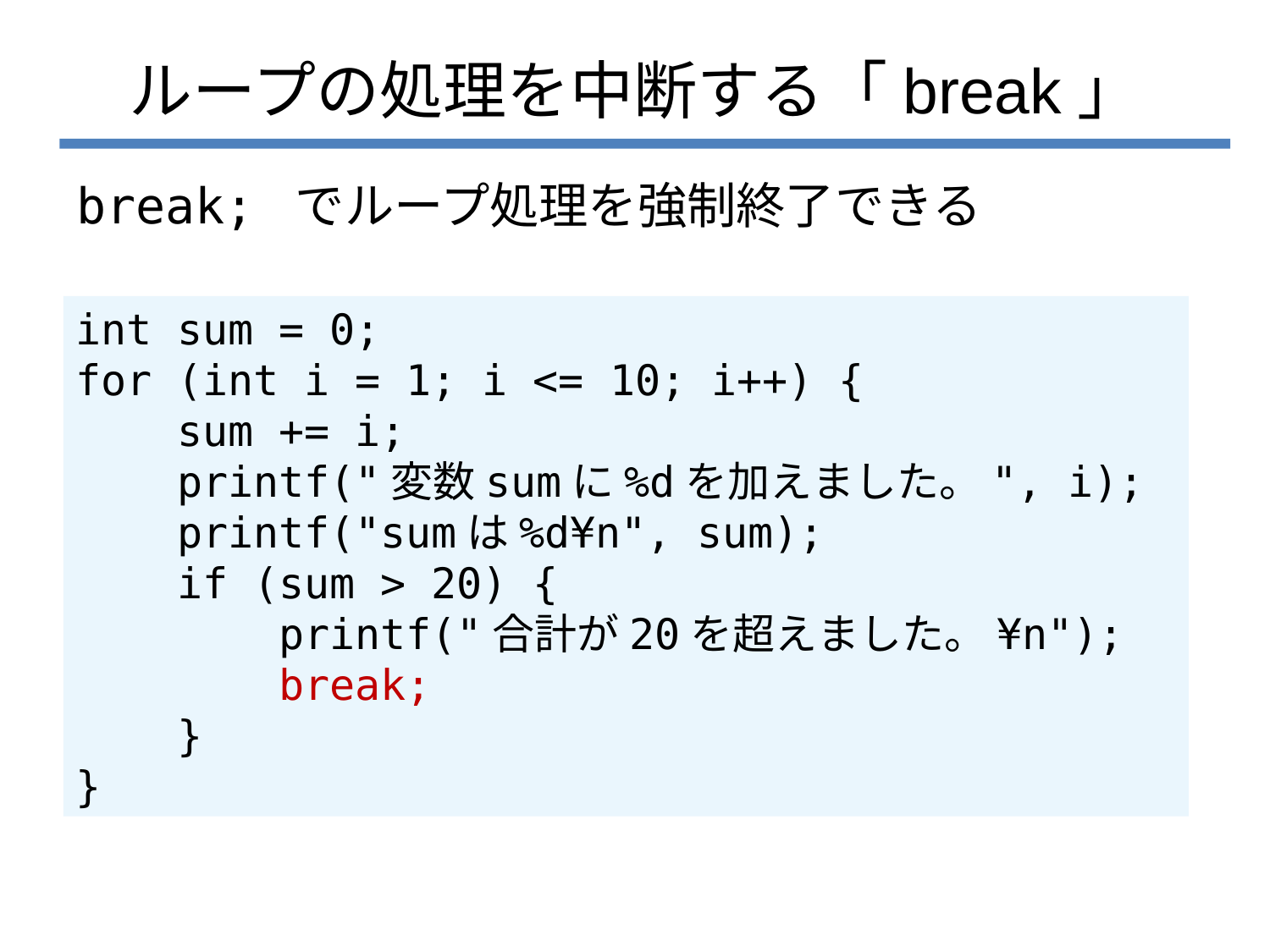

# ループの処理を中断する「break」
break; でループ処理を強制終了できる
int sum = 0;
for (int i = 1; i <= 10; i++) {
    sum += i;
    printf("変数sumに%dを加えました。", i);
    printf("sumは%d¥n", sum);
    if (sum > 20) {
        printf("合計が20を超えました。¥n");
        break;
    }
}